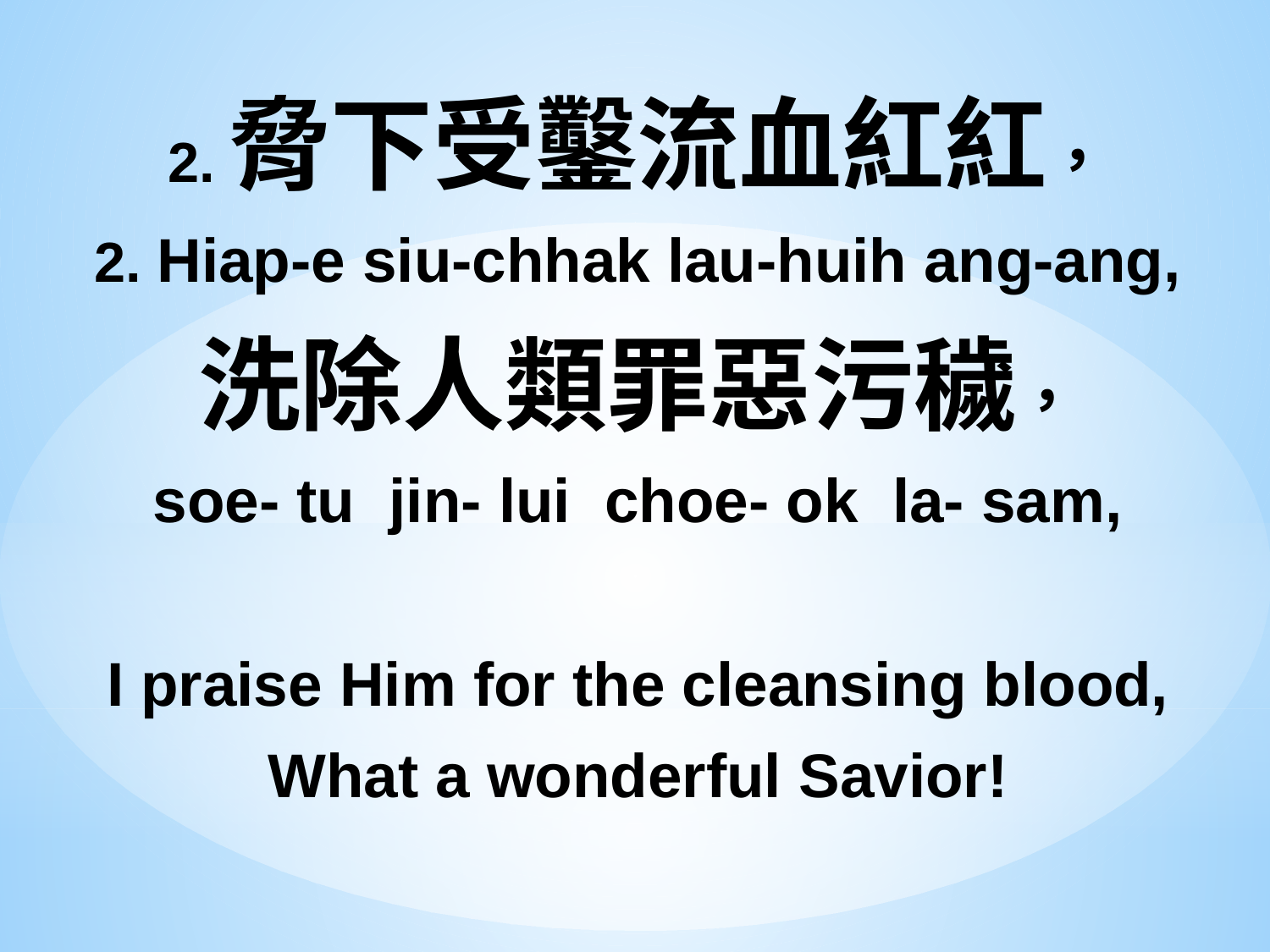

2.脅下受鑿流血紅紅，
2. Hiap-e siu-chhak lau-huih ang-ang,
洗除人類罪惡污穢，
soe- tu  jin- lui  choe- ok  la- sam,

I praise Him for the cleansing blood,
What a wonderful Savior!